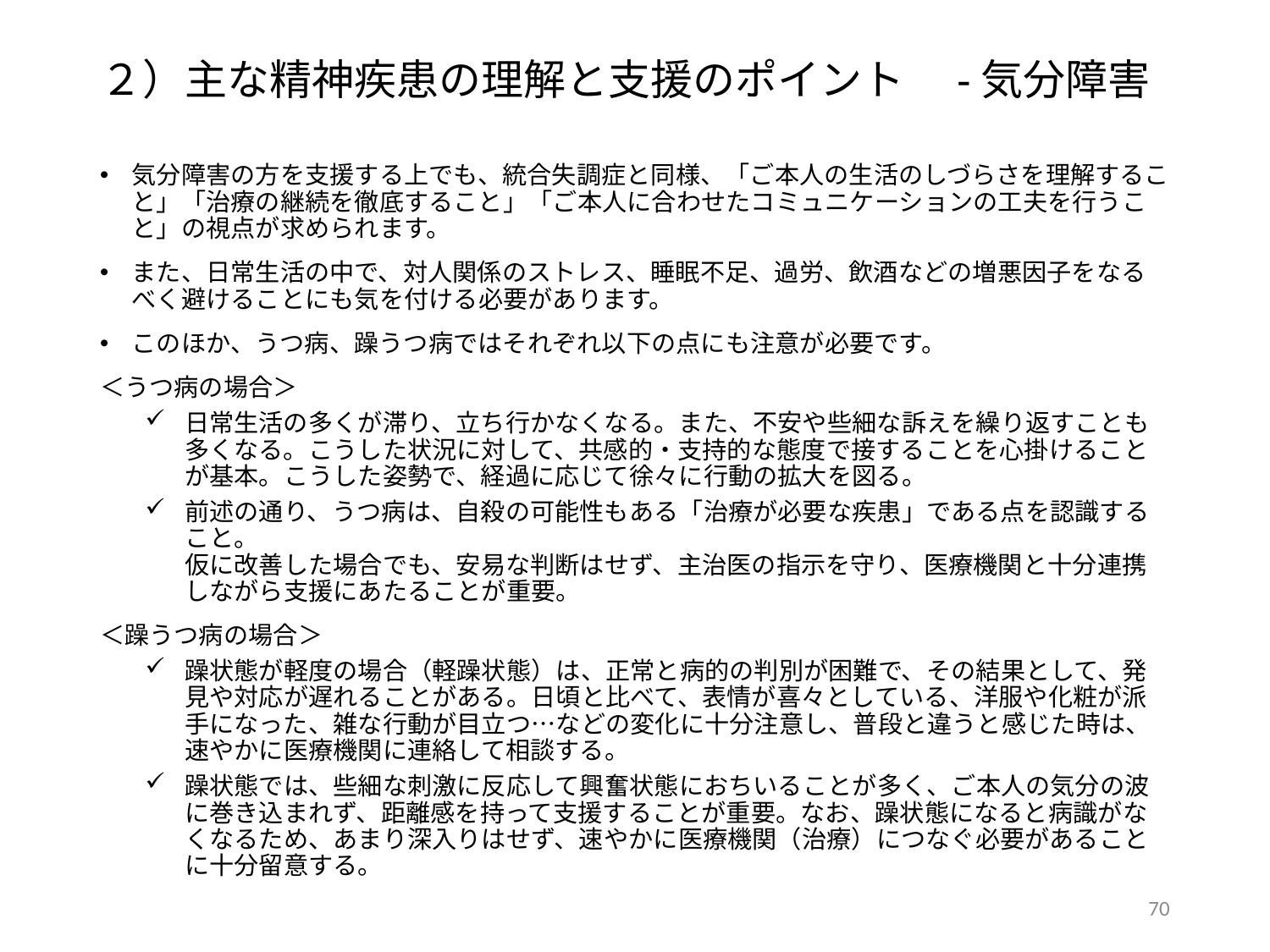

２）主な精神疾患の理解と支援のポイント　-気分障害
気分障害の方を支援する上でも、統合失調症と同様、「ご本人の生活のしづらさを理解すること」「治療の継続を徹底すること」「ご本人に合わせたコミュニケーションの工夫を行うこと」の視点が求められます。
また、日常生活の中で、対人関係のストレス、睡眠不足、過労、飲酒などの増悪因子をなるべく避けることにも気を付ける必要があります。
このほか、うつ病、躁うつ病ではそれぞれ以下の点にも注意が必要です。
＜うつ病の場合＞
日常生活の多くが滞り、立ち行かなくなる。また、不安や些細な訴えを繰り返すことも多くなる。こうした状況に対して、共感的・支持的な態度で接することを心掛けることが基本。こうした姿勢で、経過に応じて徐々に行動の拡大を図る。
前述の通り、うつ病は、自殺の可能性もある「治療が必要な疾患」である点を認識すること。
仮に改善した場合でも、安易な判断はせず、主治医の指示を守り、医療機関と十分連携しながら支援にあたることが重要。
＜躁うつ病の場合＞
躁状態が軽度の場合（軽躁状態）は、正常と病的の判別が困難で、その結果として、発見や対応が遅れることがある。日頃と比べて、表情が喜々としている、洋服や化粧が派手になった、雑な行動が目立つ…などの変化に十分注意し、普段と違うと感じた時は、速やかに医療機関に連絡して相談する。
躁状態では、些細な刺激に反応して興奮状態におちいることが多く、ご本人の気分の波に巻き込まれず、距離感を持って支援することが重要。なお、躁状態になると病識がなくなるため、あまり深入りはせず、速やかに医療機関（治療）につなぐ必要があることに十分留意する。

70